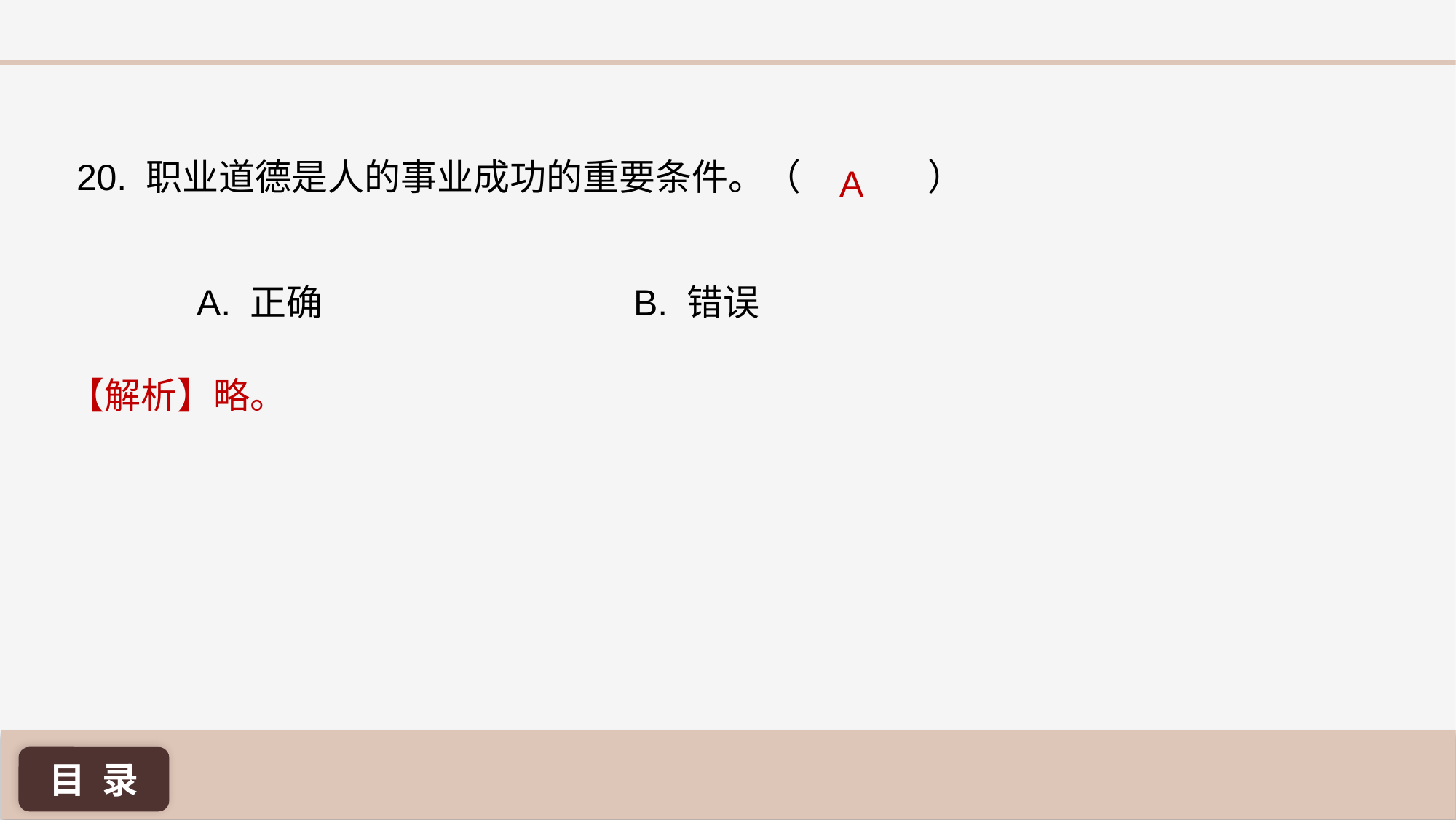

20. 职业道德是人的事业成功的重要条件。（ 	    ）
A
A. 正确 			B. 错误
【解析】略。